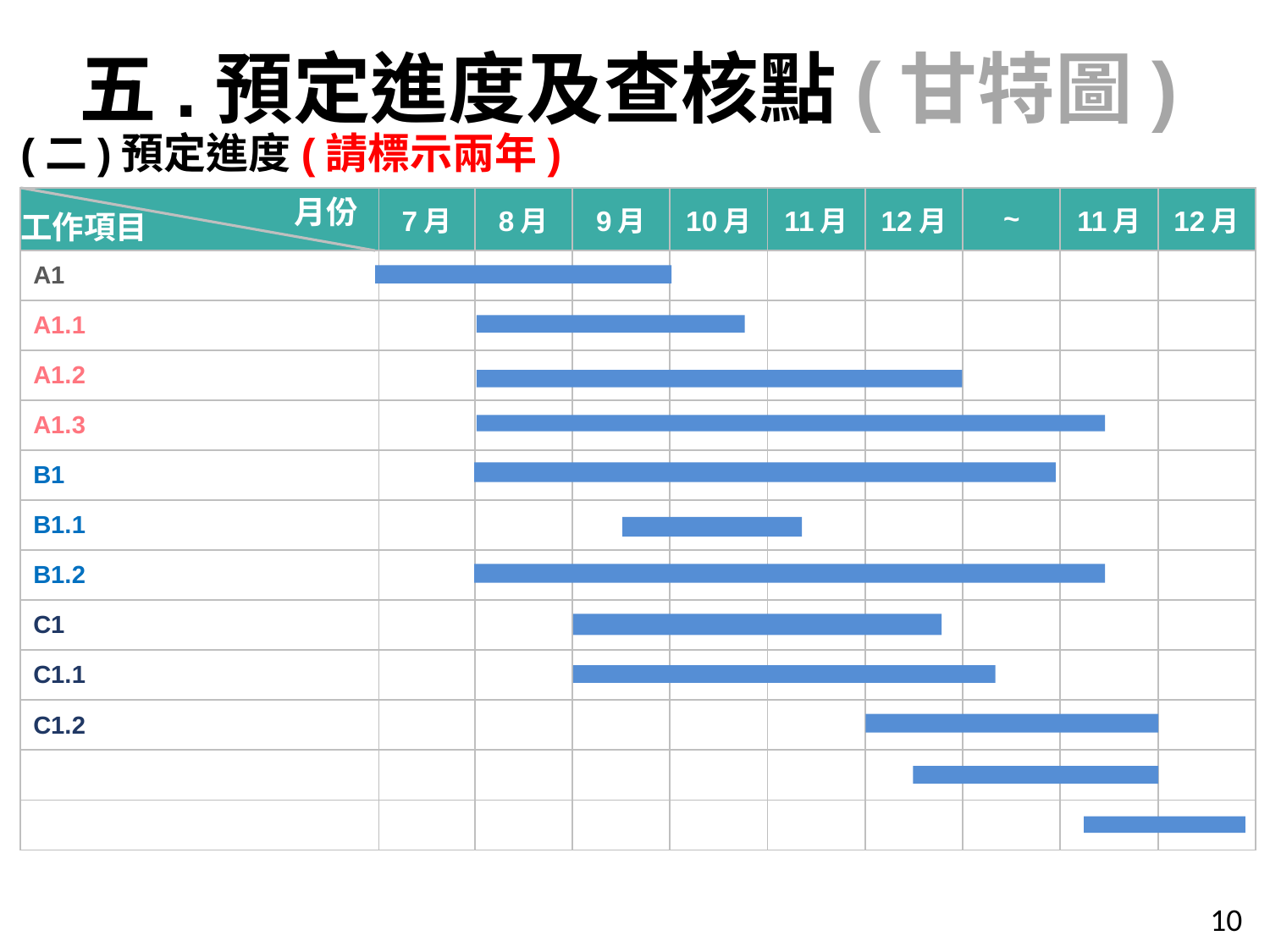

五.預定進度及查核點(甘特圖)
(二)預定進度(請標示兩年)
月份
|  | 7月 | 8月 | 9月 | 10月 | 11月 | 12月 | ~ | 11月 | 12月 |
| --- | --- | --- | --- | --- | --- | --- | --- | --- | --- |
| A1 |  |  |  |  |  |  |  |  |  |
| A1.1 |  |  |  |  |  |  |  |  |  |
| A1.2 |  |  |  |  |  |  |  |  |  |
| A1.3 |  |  |  |  |  |  |  |  |  |
| B1 |  |  |  |  |  |  |  |  |  |
| B1.1 |  |  |  |  |  |  |  |  |  |
| B1.2 |  |  |  |  |  |  |  |  |  |
| C1 |  |  |  |  |  |  |  |  |  |
| C1.1 |  |  |  |  |  |  |  |  |  |
| C1.2 |  |  |  |  |  |  |  |  |  |
|  |  |  |  |  |  |  |  |  |  |
|  |  |  |  |  |  |  |  |  |  |
工作項目

10